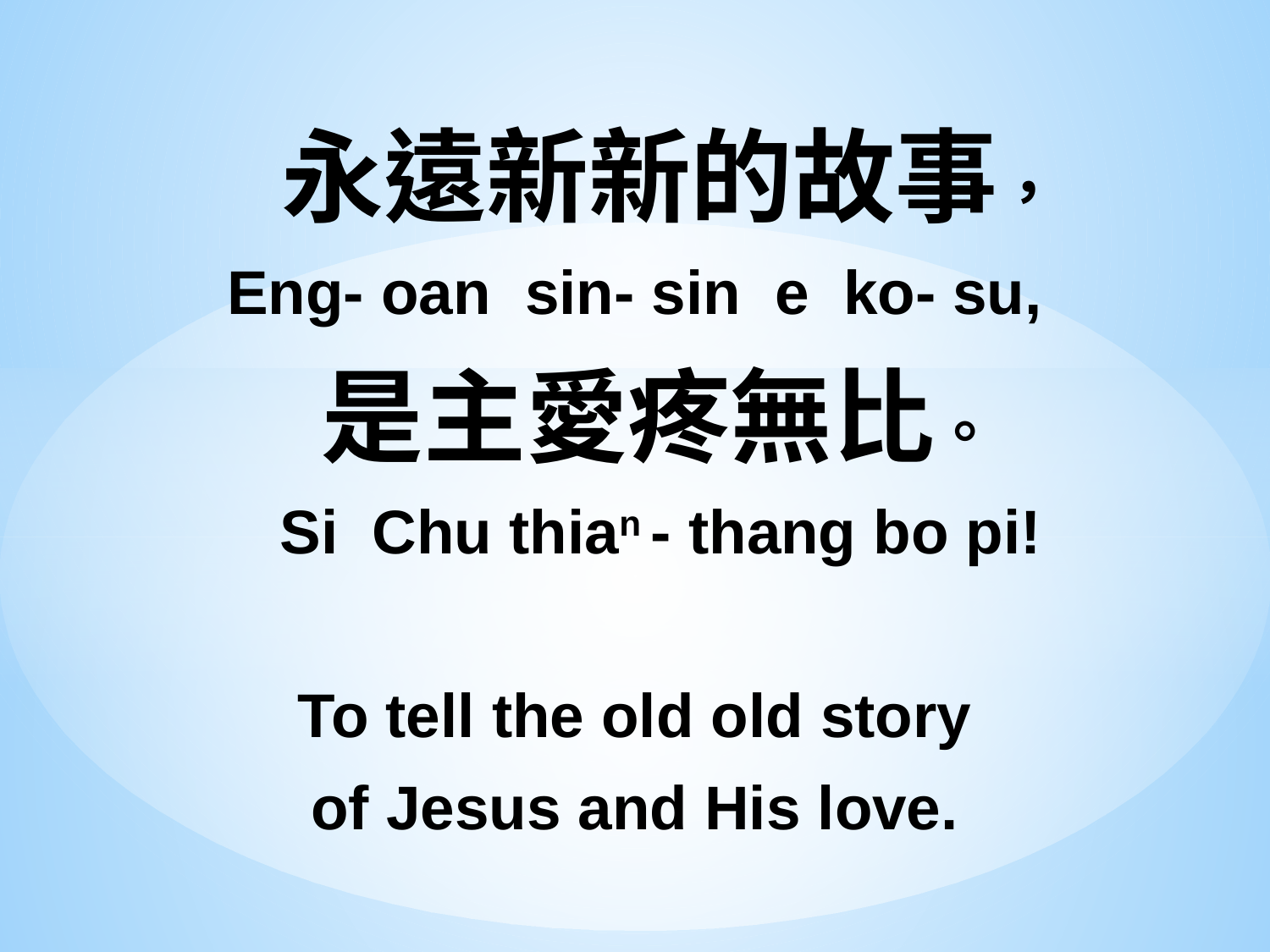

永遠新新的故事，
Eng- oan  sin- sin  e  ko- su,
 是主愛疼無比。
   Si  Chu thian - thang bo pi!

To tell the old old story
of Jesus and His love.